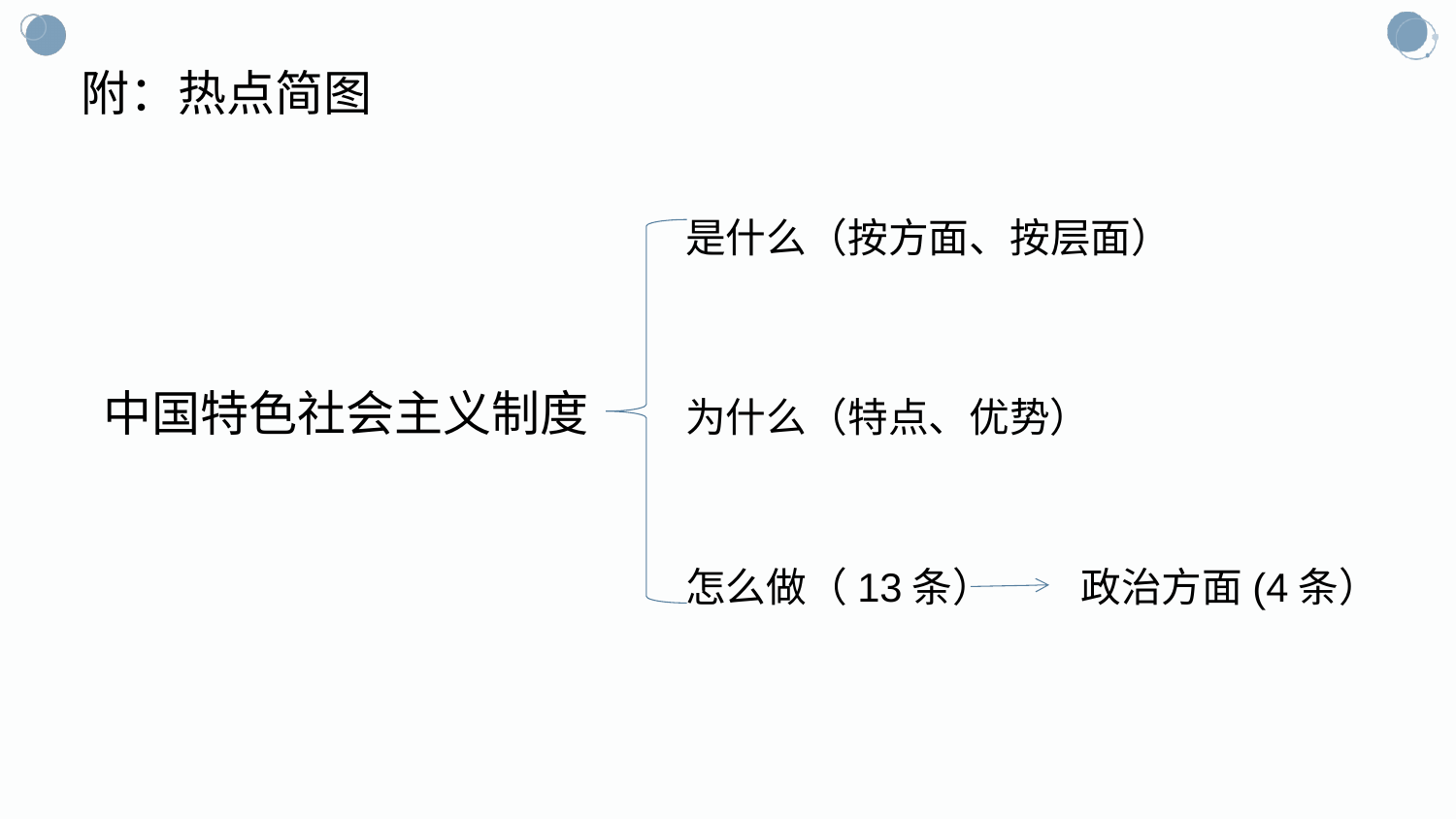

附：热点简图
是什么（按方面、按层面）

中国特色社会主义制度
为什么（特点、优势）
怎么做（13条）
政治方面(4条）